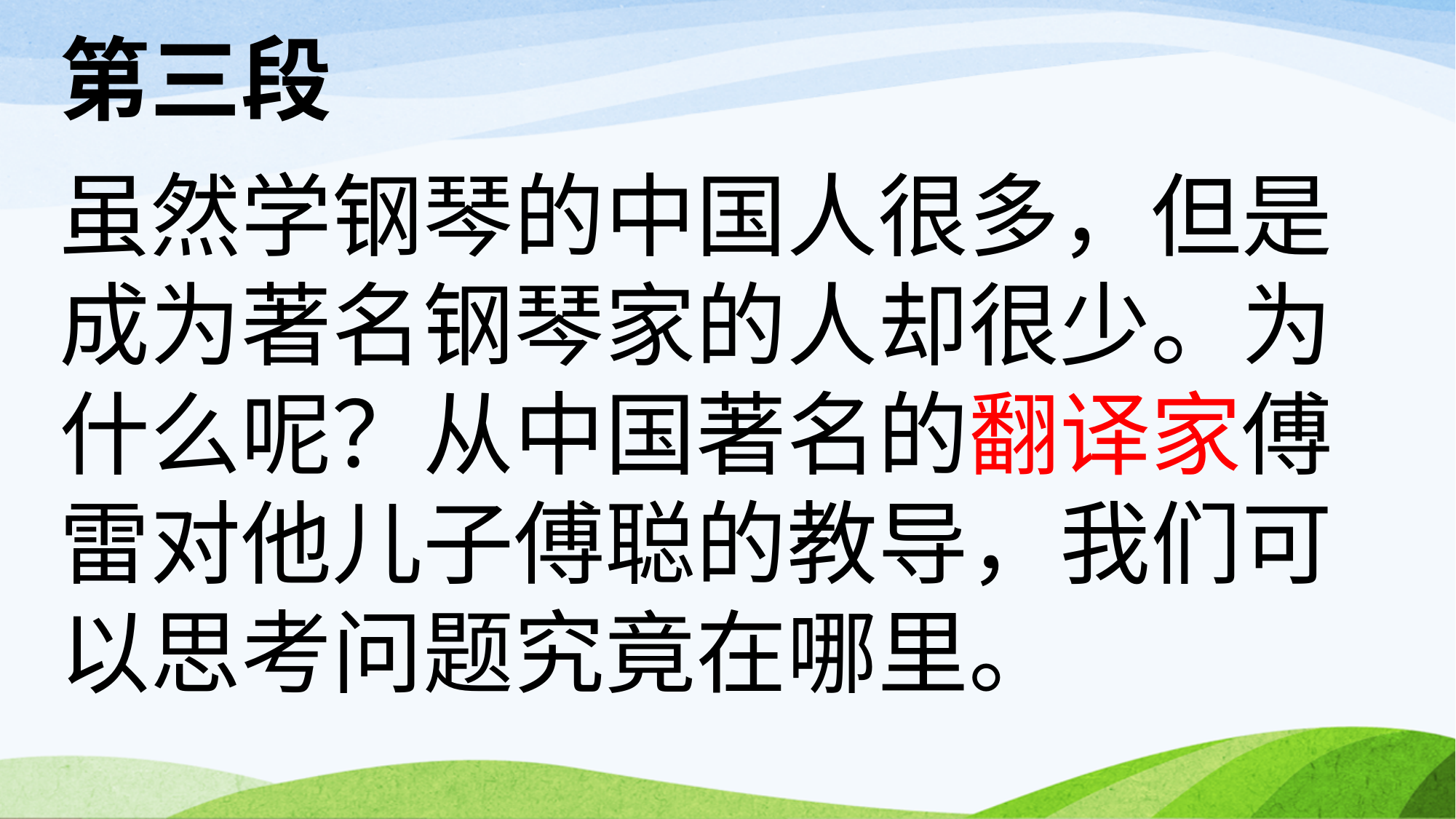

第三段
虽然学钢琴的中国人很多，但是成为著名钢琴家的人却很少。为什么呢？从中国著名的翻译家傅雷对他儿子傅聪的教导，我们可以思考问题究竟在哪里。